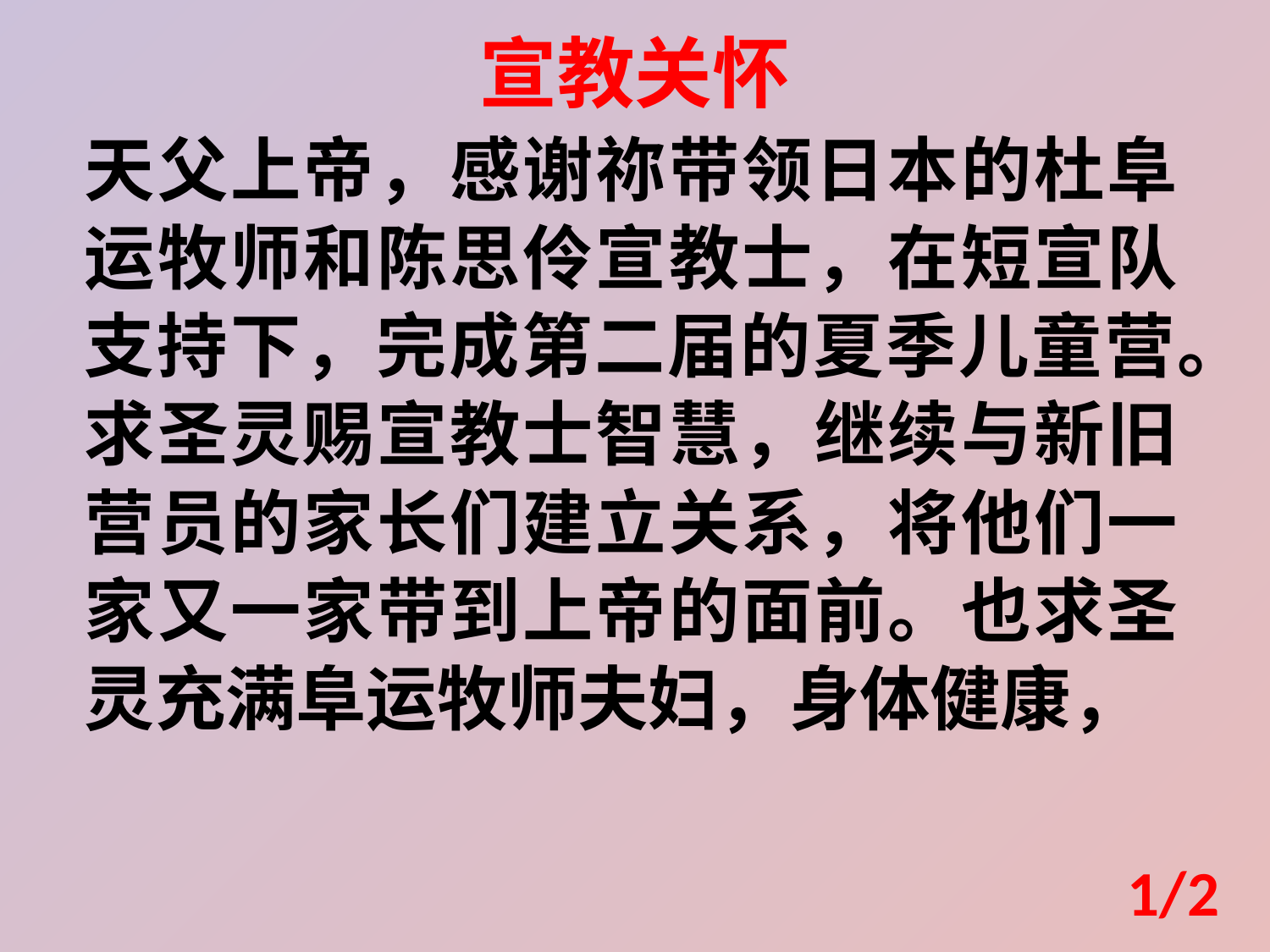

宣教关怀
天父上帝，感谢祢带领日本的杜阜运牧师和陈思伶宣教士，在短宣队支持下，完成第二届的夏季儿童营。求圣灵赐宣教士智慧，继续与新旧营员的家长们建立关系，将他们一家又一家带到上帝的面前。也求圣灵充满阜运牧师夫妇，身体健康，
1/2